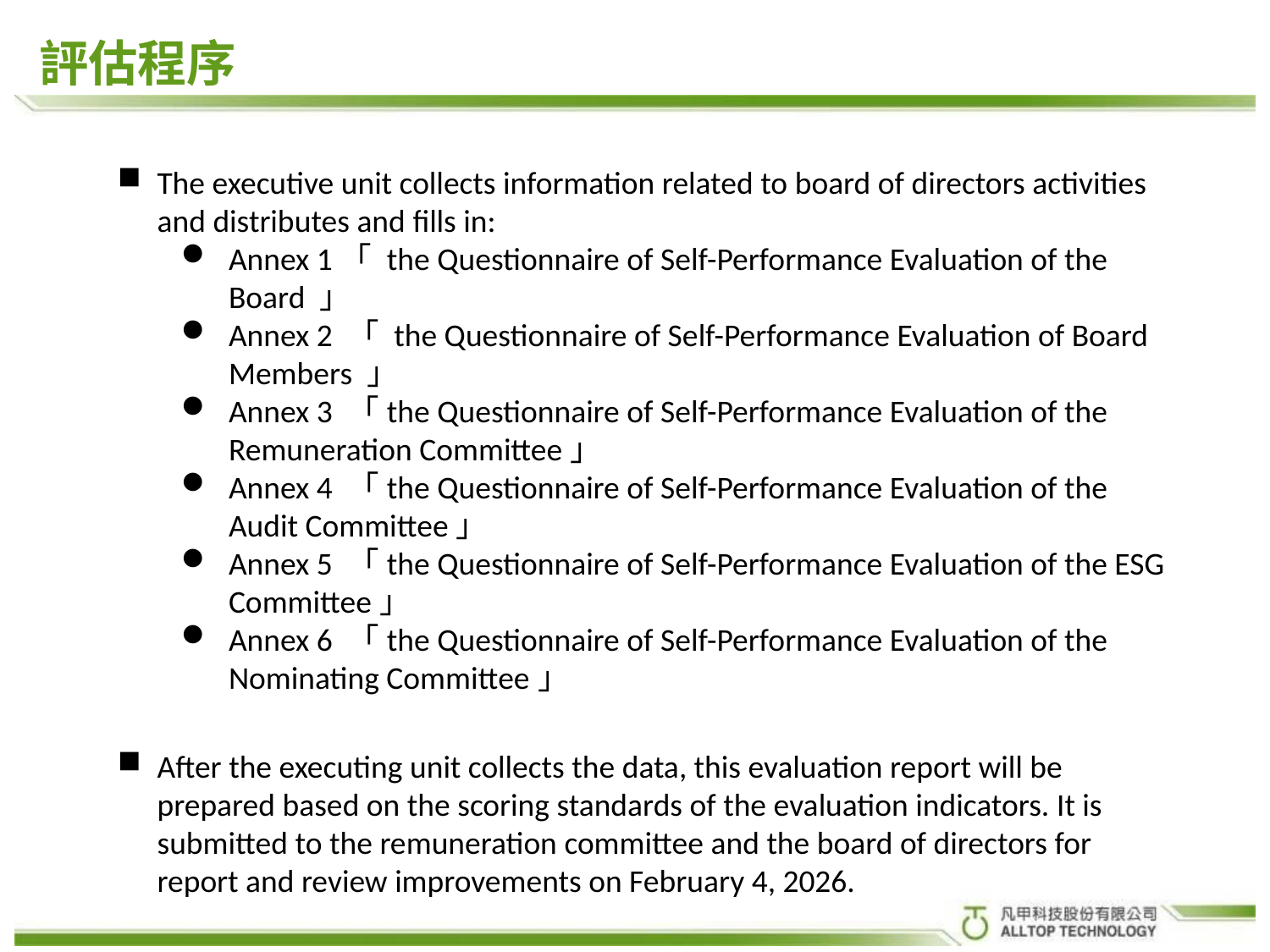

評估程序
The executive unit collects information related to board of directors activities and distributes and fills in:
Annex 1「 the Questionnaire of Self-Performance Evaluation of the Board 」
Annex 2 「 the Questionnaire of Self-Performance Evaluation of Board Members 」
Annex 3 「the Questionnaire of Self-Performance Evaluation of the Remuneration Committee」
Annex 4 「the Questionnaire of Self-Performance Evaluation of the Audit Committee」
Annex 5 「the Questionnaire of Self-Performance Evaluation of the ESG Committee」
Annex 6 「the Questionnaire of Self-Performance Evaluation of the Nominating Committee」

After the executing unit collects the data, this evaluation report will be prepared based on the scoring standards of the evaluation indicators. It is submitted to the remuneration committee and the board of directors for report and review improvements on February 4, 2026.